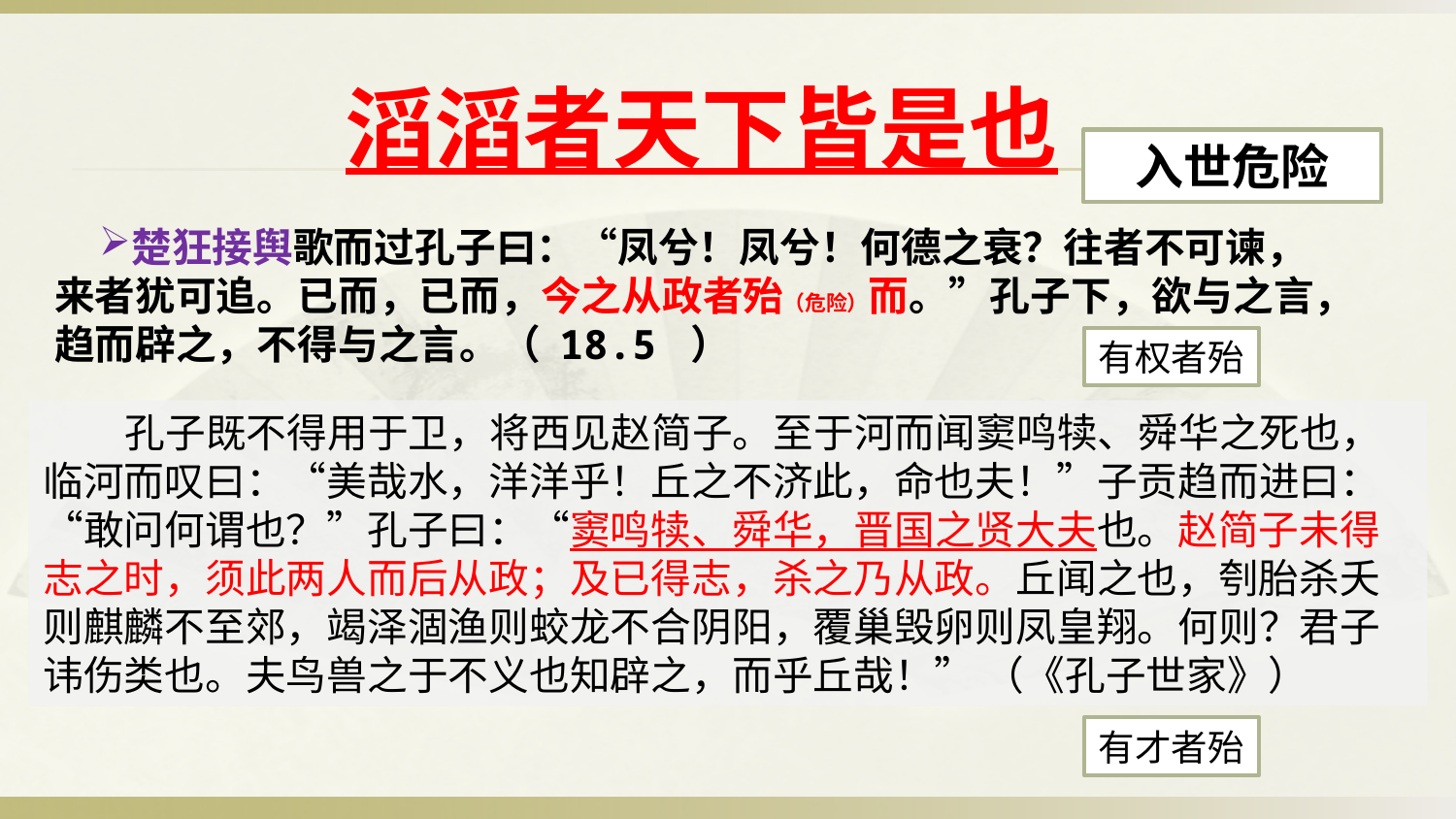

滔滔者天下皆是也
入世危险
楚狂接舆歌而过孔子曰：“凤兮！凤兮！何德之衰？往者不可谏，来者犹可追。已而，已而，今之从政者殆（危险）而。”孔子下，欲与之言，趋而辟之，不得与之言。（ 18.5 ）
有权者殆
        孔子既不得用于卫，将西见赵简子。至于河而闻窦鸣犊、舜华之死也，临河而叹曰：“美哉水，洋洋乎！丘之不济此，命也夫！”子贡趋而进曰：“敢问何谓也？”孔子曰：“窦鸣犊、舜华，晋国之贤大夫也。赵简子未得志之时，须此两人而后从政；及已得志，杀之乃从政。丘闻之也，刳胎杀夭则麒麟不至郊，竭泽涸渔则蛟龙不合阴阳，覆巢毁卵则凤皇翔。何则？君子讳伤类也。夫鸟兽之于不义也知辟之，而乎丘哉！” （《孔子世家》）
有才者殆